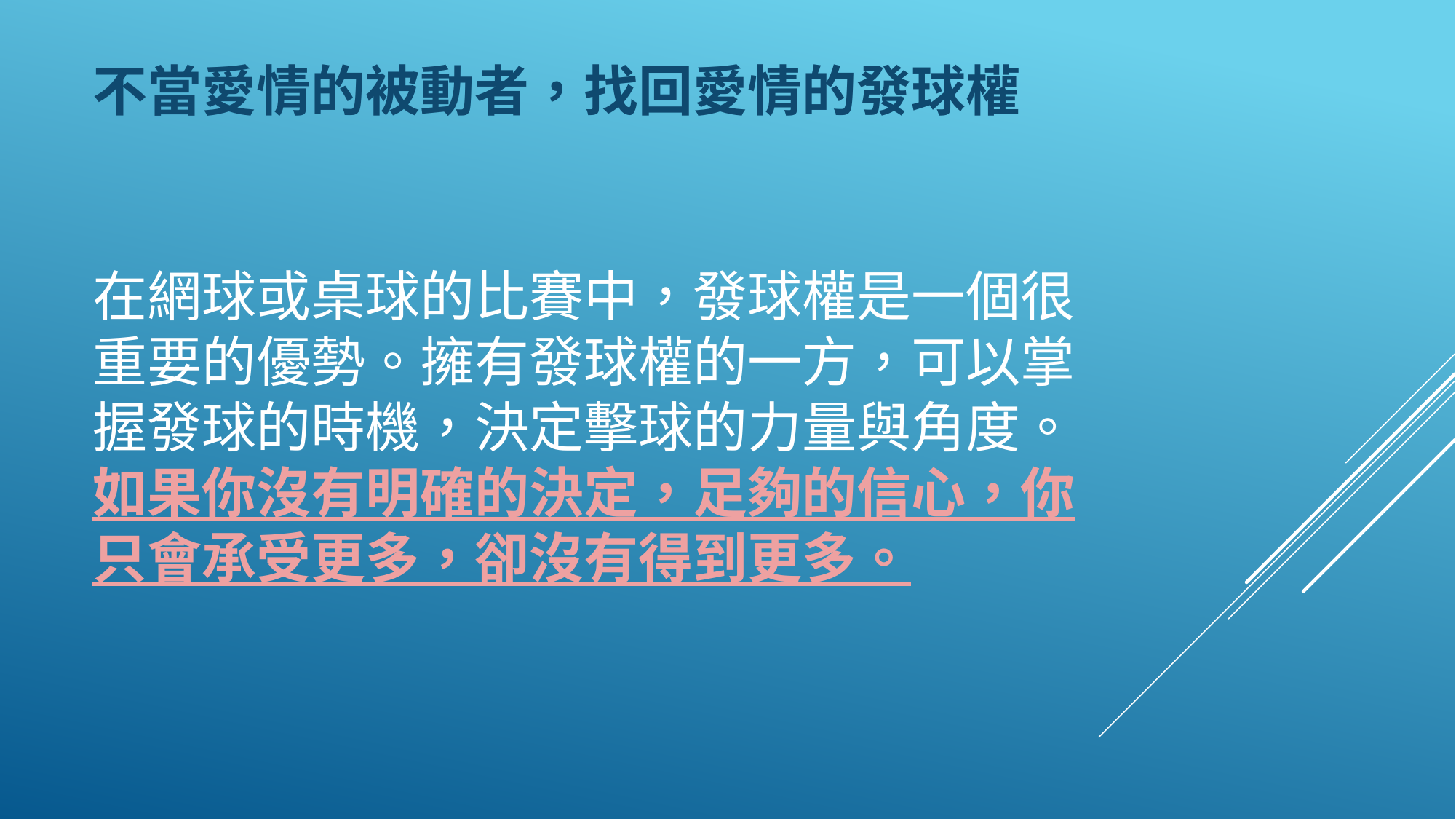

不當愛情的被動者，找回愛情的發球權
# 在網球或桌球的比賽中，發球權是一個很重要的優勢。擁有發球權的一方，可以掌握發球的時機，決定擊球的力量與角度。如果你沒有明確的決定，足夠的信心，你只會承受更多，卻沒有得到更多。